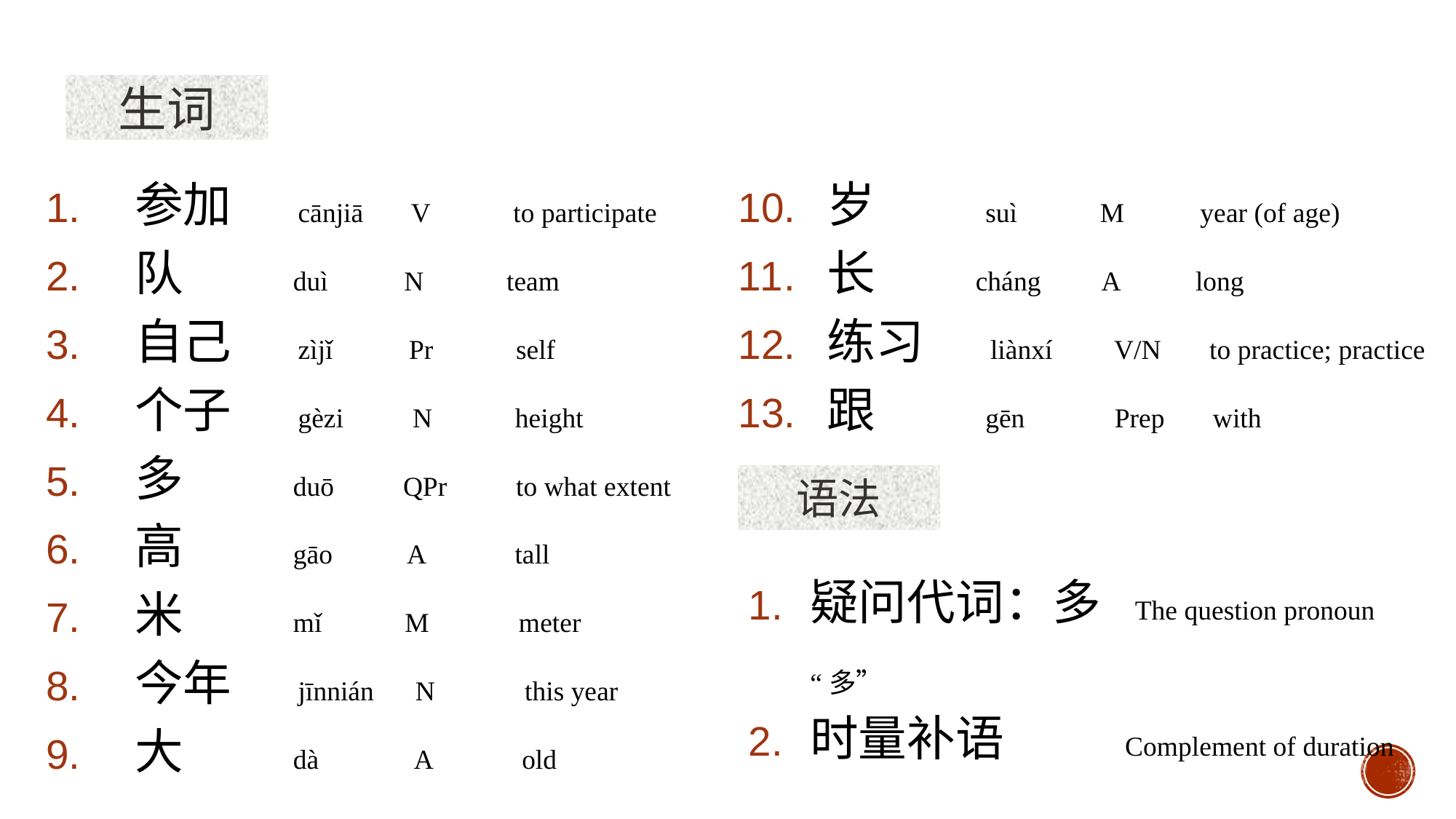

生词
参加     cānjiā       V            to participate
队         duì           N            team
自己     zìjǐ           Pr            self
个子     gèzi          N            height
多         duō          QPr          to what extent
高         gāo           A             tall
米         mǐ            M             meter
今年     jīnnián      N             this year
大         dà              A             old

岁         suì            M           year (of age)
长         cháng         A           long
练习     liànxí         V/N       to practice; practice
跟         gēn             Prep       with
语法
疑问代词：多  The question pronoun “多”
时量补语          Complement of duration